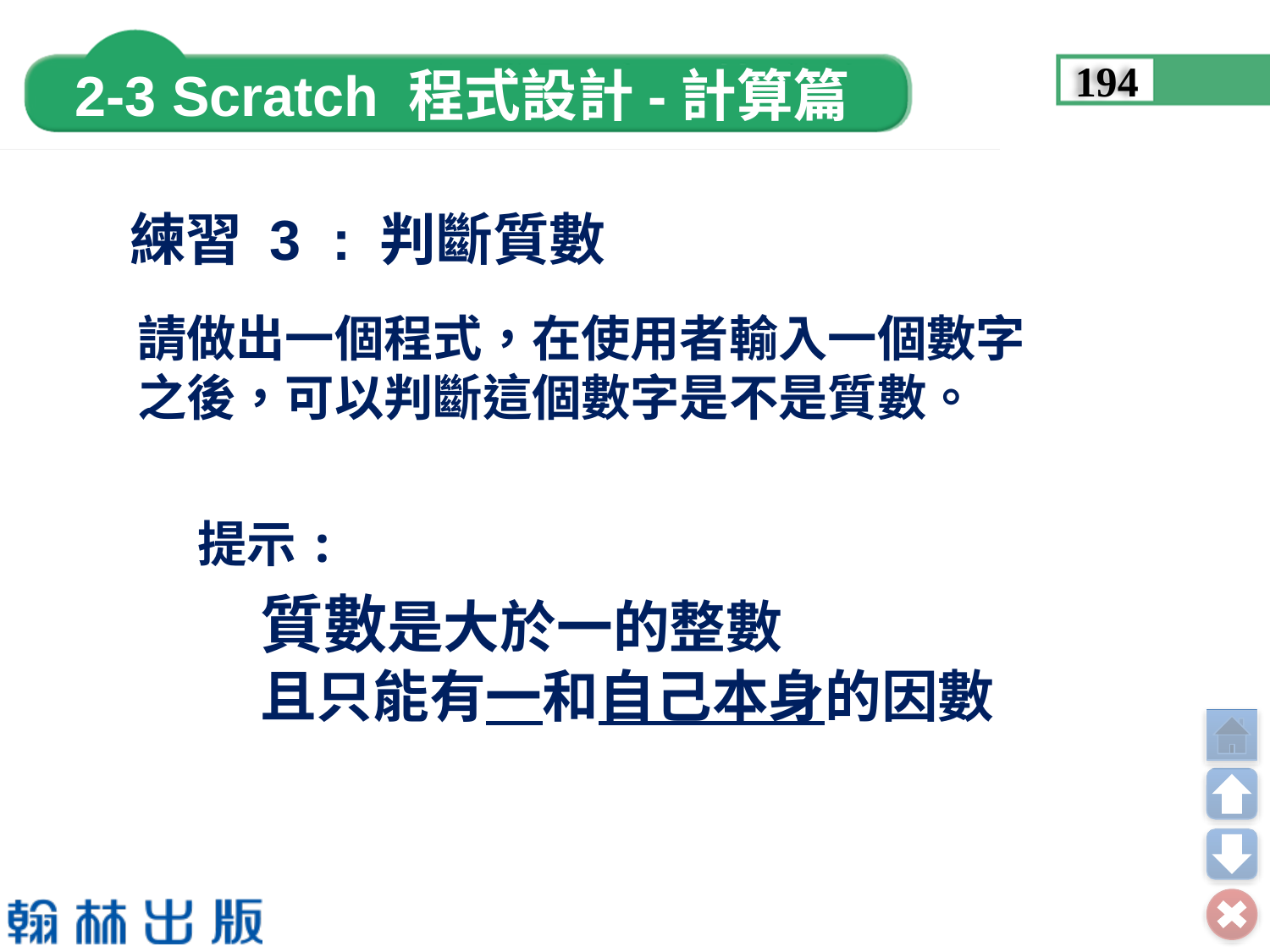

194
練習 3  : 判斷質數
請做出一個程式，在使用者輸入一個數字之後，可以判斷這個數字是不是質數。
提示:
質數是大於一的整數
且只能有一和自己本身的因數